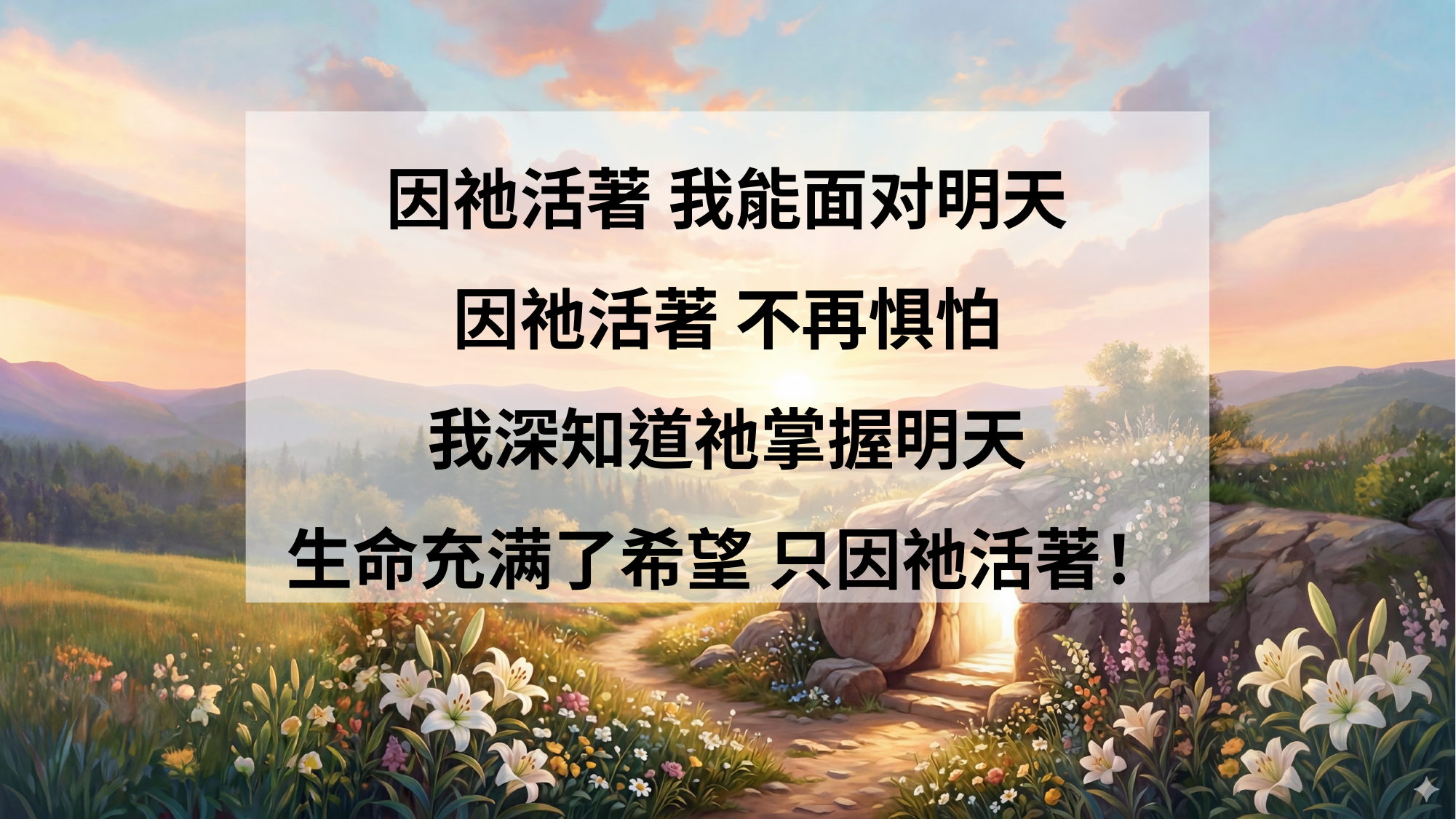

因祂活著 我能面对明天
因祂活著 不再惧怕
我深知道祂掌握明天
生命充满了希望 只因祂活著！